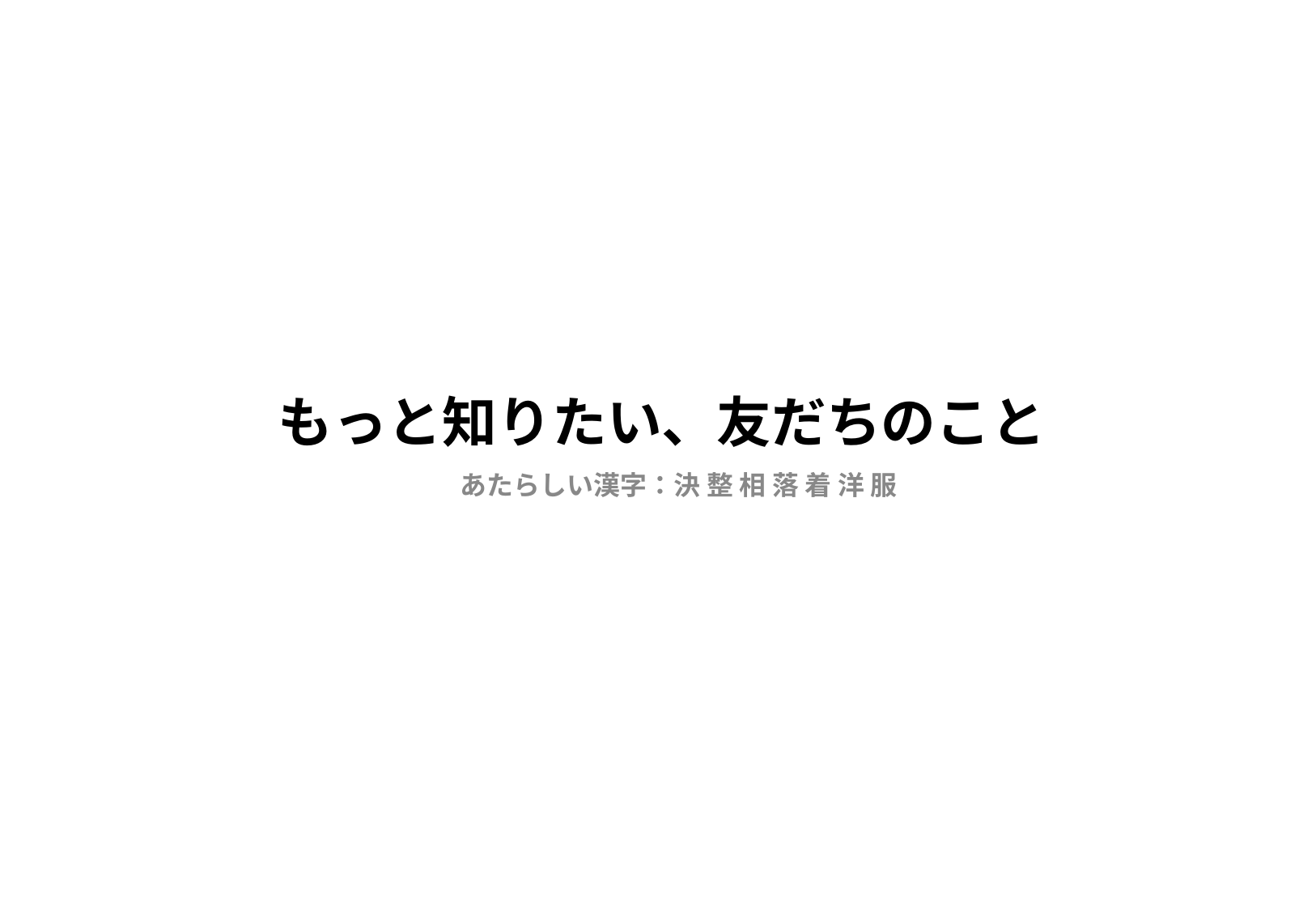

# もっと知りたい、友だちのこと
あたらしい漢字：決 整 相 落 着 洋 服